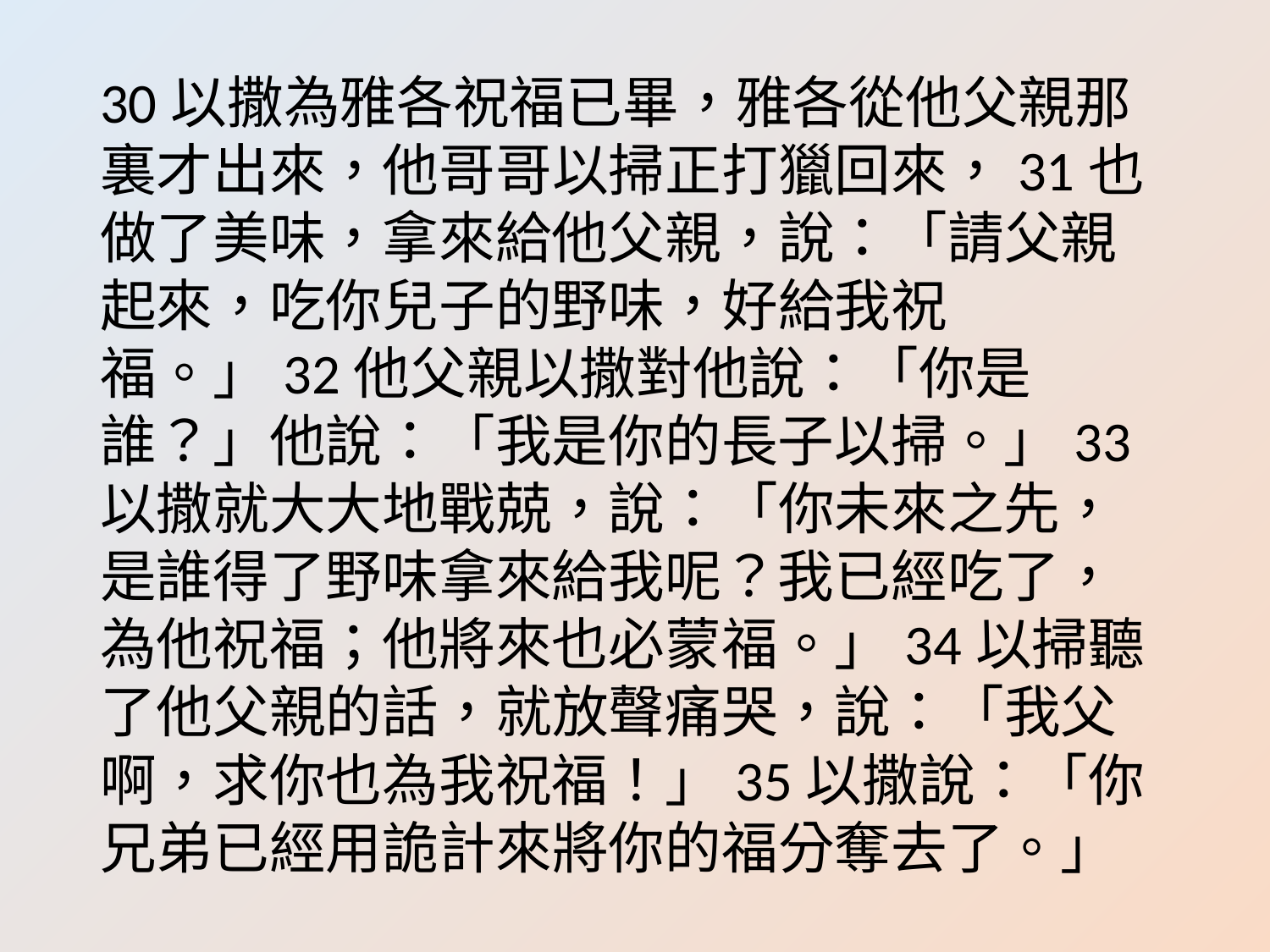

30以撒為雅各祝福已畢，雅各從他父親那裏才出來，他哥哥以掃正打獵回來，31也做了美味，拿來給他父親，說：「請父親起來，吃你兒子的野味，好給我祝福。」32他父親以撒對他說：「你是誰？」他說：「我是你的長子以掃。」33以撒就大大地戰兢，說：「你未來之先，是誰得了野味拿來給我呢？我已經吃了，為他祝福；他將來也必蒙福。」34以掃聽了他父親的話，就放聲痛哭，說：「我父啊，求你也為我祝福！」35以撒說：「你兄弟已經用詭計來將你的福分奪去了。」